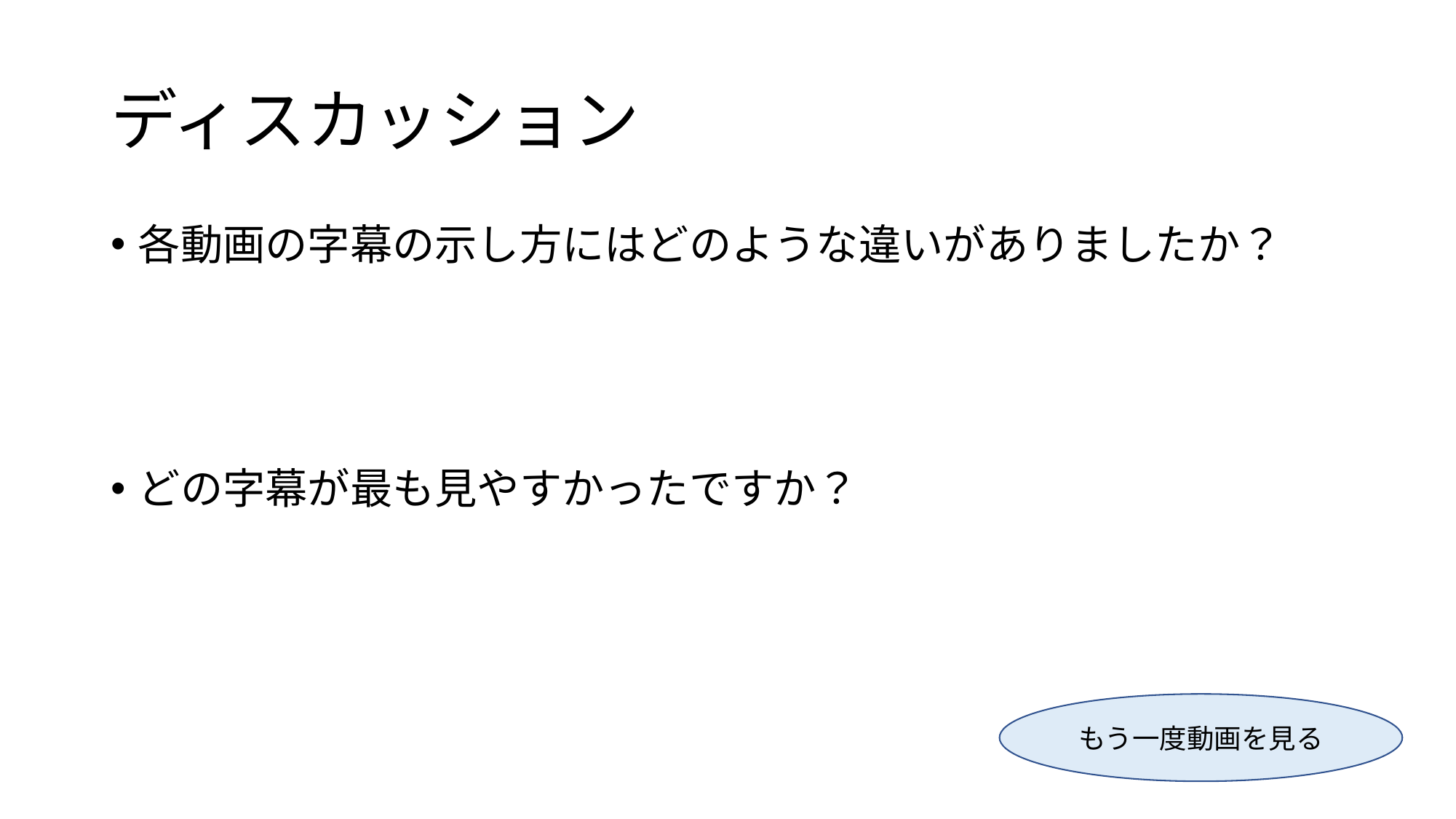

# ディスカッション
各動画の字幕の示し方にはどのような違いがありましたか？

どの字幕が最も見やすかったですか？
もう一度動画を見る